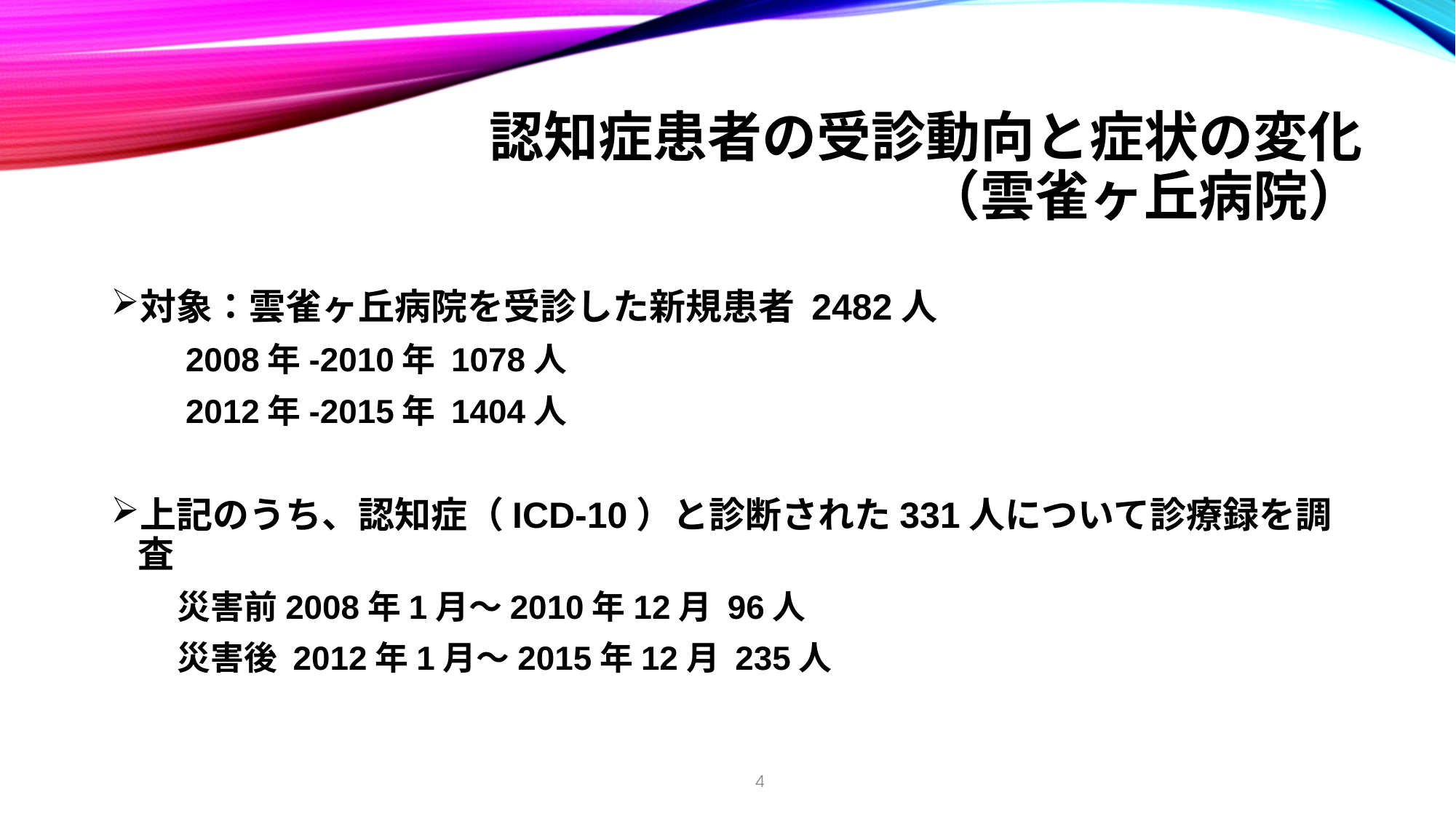

# 認知症患者の受診動向と症状の変化 （雲雀ヶ丘病院）
対象：雲雀ヶ丘病院を受診した新規患者 2482人
　　2008年-2010年 1078人
　　2012年-2015年 1404人

上記のうち、認知症（ICD-10）と診断された331人について診療録を調査
　　災害前2008年1月～2010年12月 96人
　　災害後 2012年1月～2015年12月 235人

4